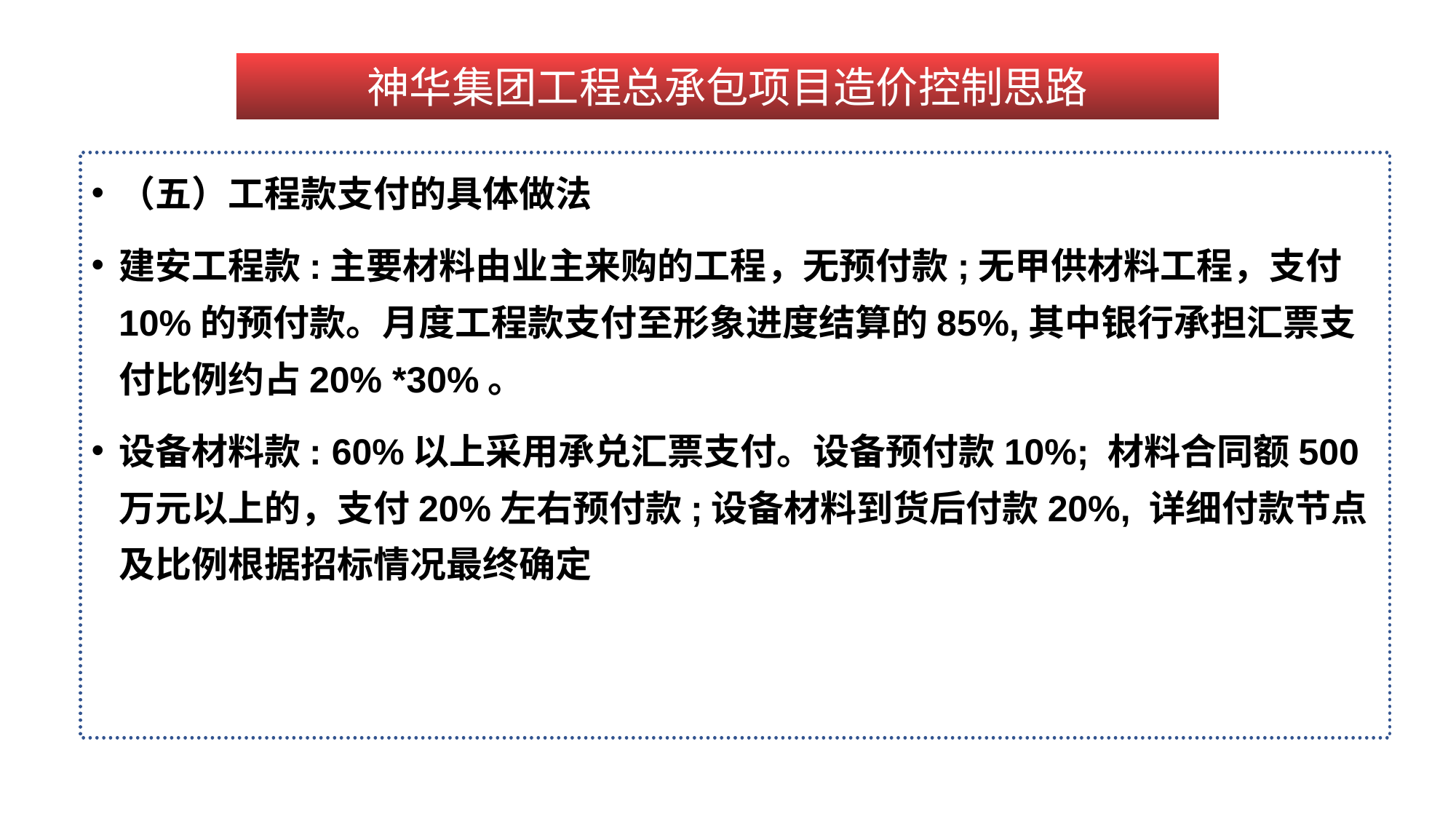

神华集团工程总承包项目造价控制思路
（五）工程款支付的具体做法
建安工程款:主要材料由业主来购的工程，无预付款;无甲供材料工程，支付10%的预付款。月度工程款支付至形象进度结算的85%,其中银行承担汇票支付比例约占20% *30%。
设备材料款: 60%以上采用承兑汇票支付。设备预付款10%; 材料合同额500万元以上的，支付20%左右预付款;设备材料到货后付款20%, 详细付款节点及比例根据招标情况最终确定